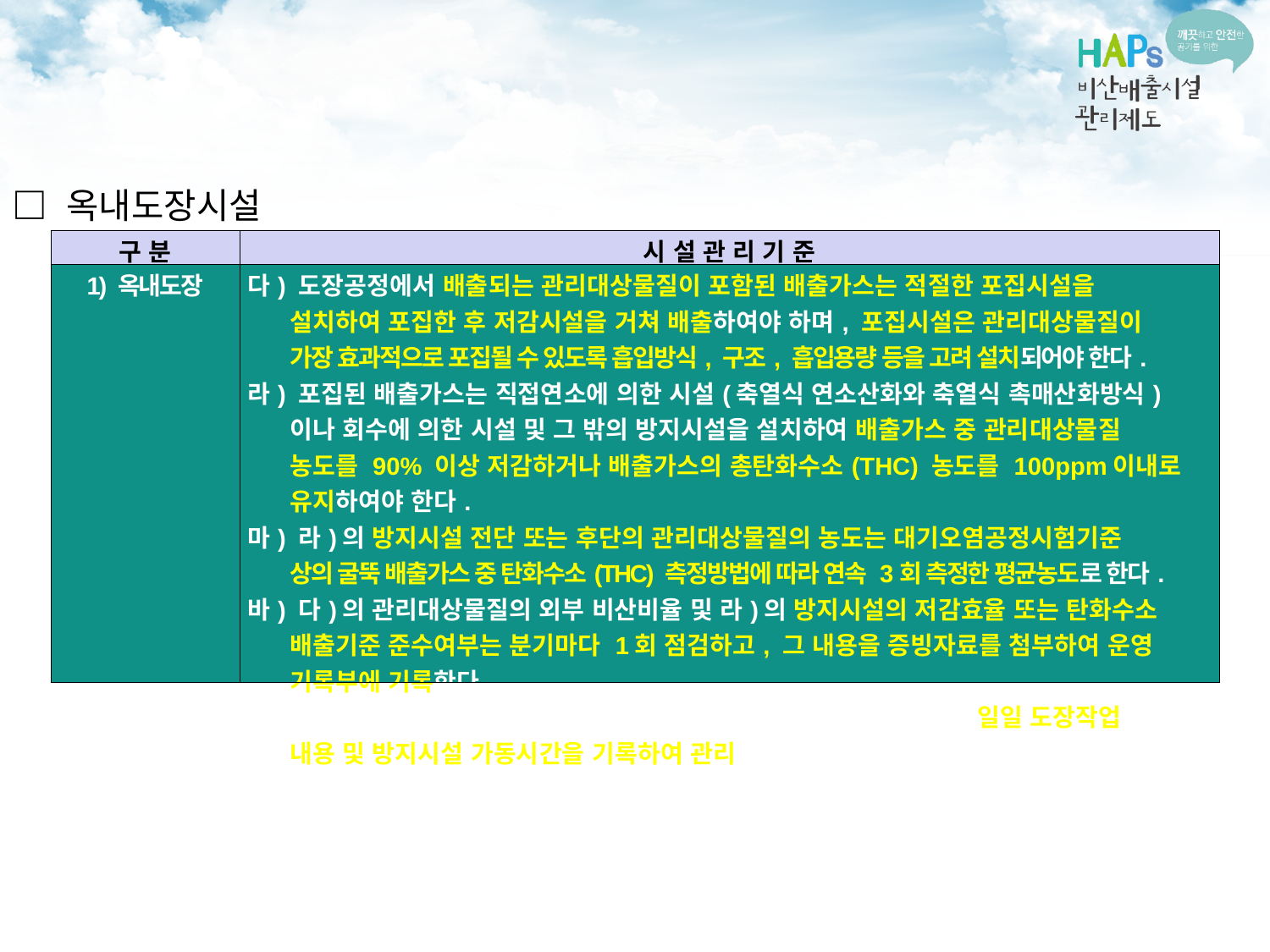

□ 옥내도장시설
| 구 분 | 시 설 관 리 기 준 |
| --- | --- |
| 1) 옥내도장 | 다) 도장공정에서 배출되는 관리대상물질이 포함된 배출가스는 적절한 포집시설을 설치하여 포집한 후 저감시설을 거쳐 배출하여야 하며, 포집시설은 관리대상물질이 가장 효과적으로 포집될 수 있도록 흡입방식, 구조, 흡입용량 등을 고려 설치되어야 한다. 라) 포집된 배출가스는 직접연소에 의한 시설(축열식 연소산화와 축열식 촉매산화방식) 이나 회수에 의한 시설 및 그 밖의 방지시설을 설치하여 배출가스 중 관리대상물질 농도를 90% 이상 저감하거나 배출가스의 총탄화수소(THC) 농도를 100ppm이내로 유지하여야 한다. 마) 라)의 방지시설 전단 또는 후단의 관리대상물질의 농도는 대기오염공정시험기준 상의 굴뚝 배출가스 중 탄화수소(THC) 측정방법에 따라 연속 3회 측정한 평균농도로 한다. 바) 다)의 관리대상물질의 외부 비산비율 및 라)의 방지시설의 저감효율 또는 탄화수소 배출기준 준수여부는 분기마다 1회 점검하고, 그 내용을 증빙자료를 첨부하여 운영 기록부에 기록한다. 사) 방지시설의 가동없이 도장작업을 실시하여서는 안되며, 사업자는 일일 도장작업 내용 및 방지시설 가동시간을 기록하여 관리하여야 한다. |